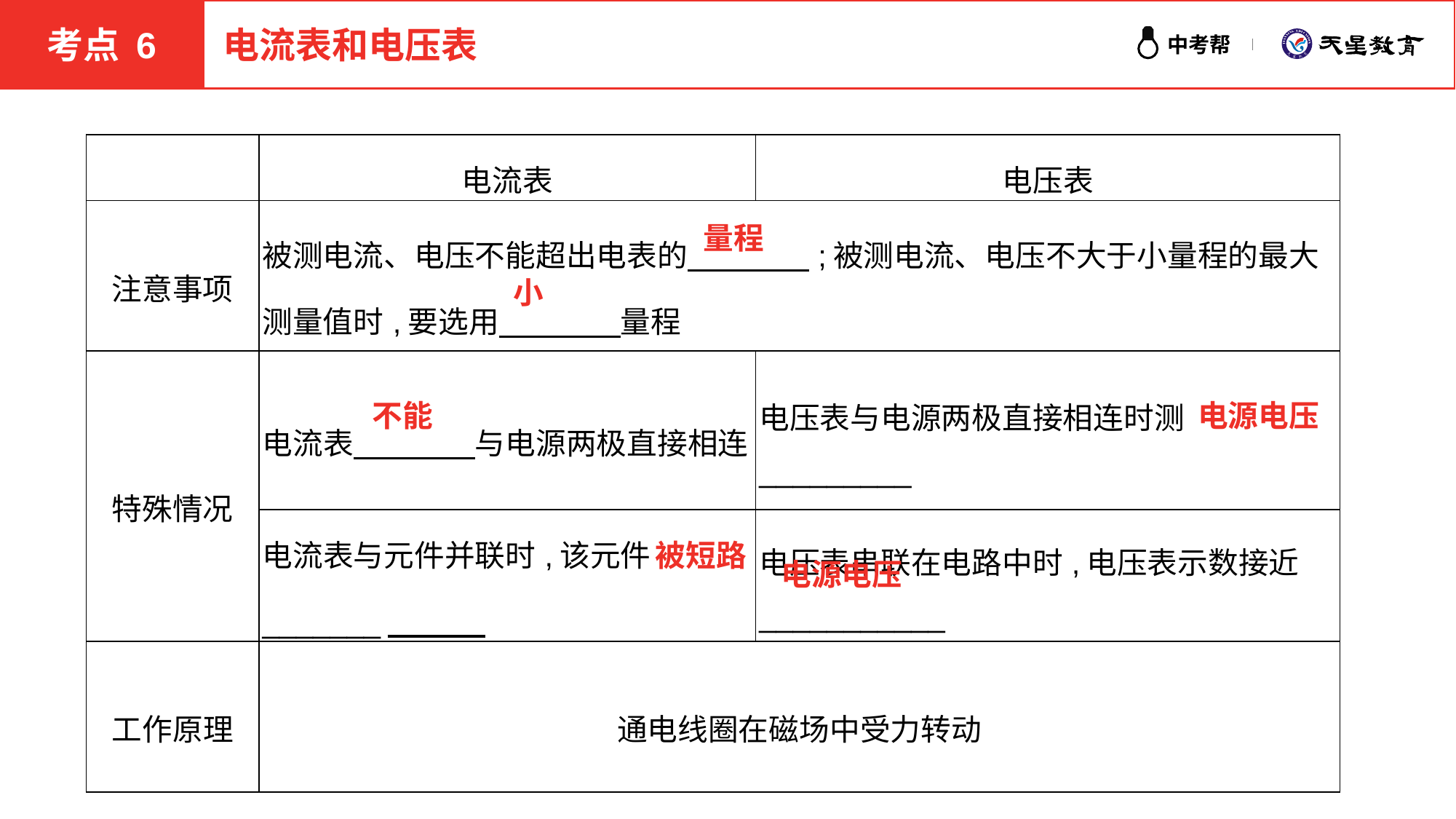

考点 6
电流表和电压表
|  | 电流表 | 电压表 |
| --- | --- | --- |
| 注意事项 | 被测电流、电压不能超出电表的　　　　;被测电流、电压不大于小量程的最大测量值时,要选用　　　　量程 |  |
| 特殊情况 | 电流表　　　　与电源两极直接相连 | 电压表与电源两极直接相连时测\_\_\_\_\_\_\_\_\_ |
|  | 电流表与元件并联时,该元件\_\_\_\_\_\_\_ | 电压表串联在电路中时,电压表示数接近 \_\_\_\_\_\_\_\_\_\_\_ |
| 工作原理 | 通电线圈在磁场中受力转动 |  |
量程
小
不能
电源电压
被短路
电源电压